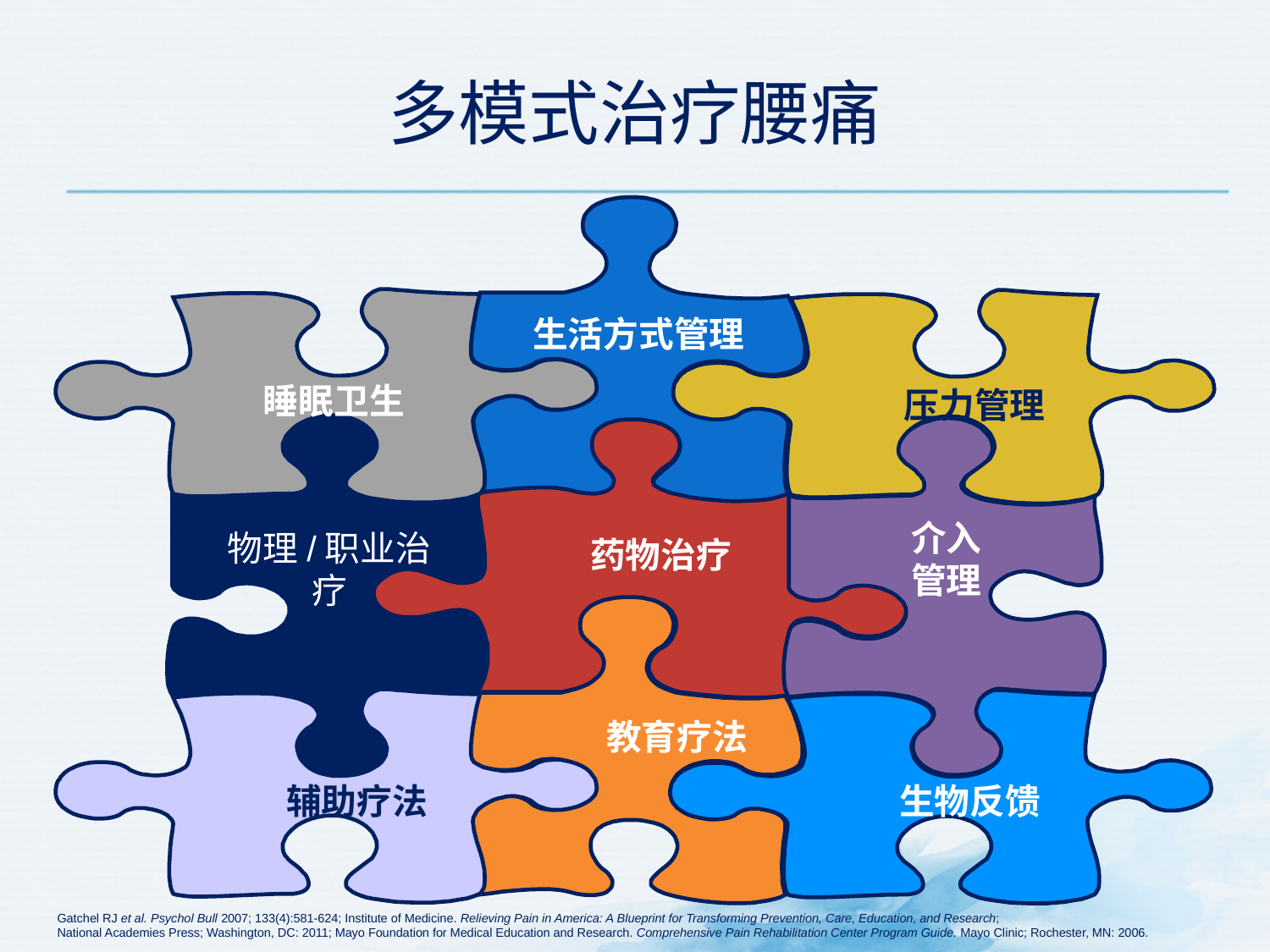

# 多模式治疗腰痛

生活方式管理
睡眠卫生
压力管理

介入
管理
物理/职业治疗
药物治疗

教育疗法
辅助疗法
生物反馈
Gatchel RJ et al. Psychol Bull 2007; 133(4):581-624; Institute of Medicine. Relieving Pain in America: A Blueprint for Transforming Prevention, Care, Education, and Research;
National Academies Press; Washington, DC: 2011; Mayo Foundation for Medical Education and Research. Comprehensive Pain Rehabilitation Center Program Guide. Mayo Clinic; Rochester, MN: 2006.